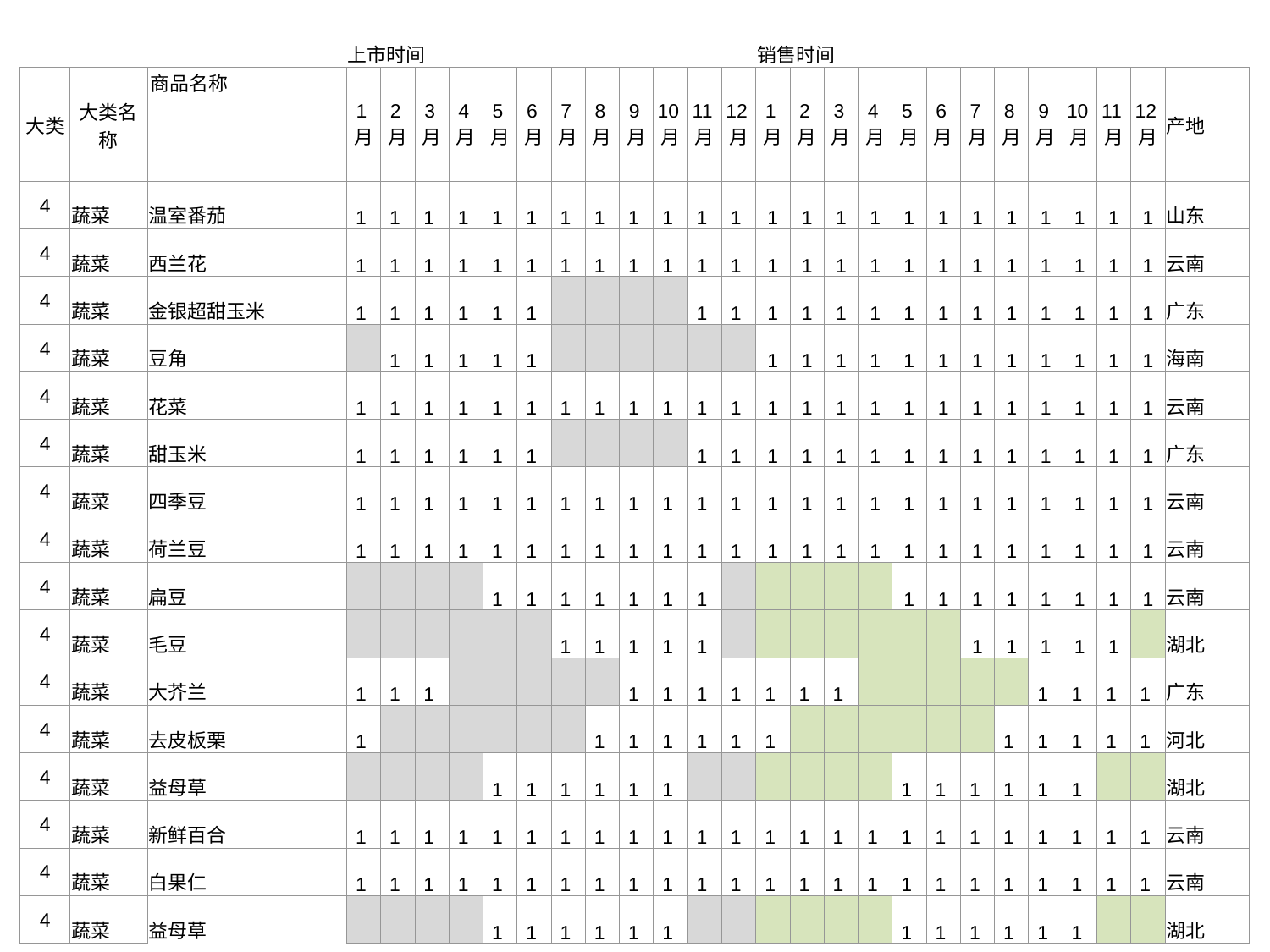

|  |  |  | 上市时间 |  |  |  |  |  |  |  |  |  |  |  | 销售时间 |  |  |  |  |  |  |  |  |  |  |  |  |
| --- | --- | --- | --- | --- | --- | --- | --- | --- | --- | --- | --- | --- | --- | --- | --- | --- | --- | --- | --- | --- | --- | --- | --- | --- | --- | --- | --- |
| 大类 | 大类名称 | 商品名称 | 1月 | 2月 | 3月 | 4月 | 5月 | 6月 | 7月 | 8月 | 9月 | 10月 | 11月 | 12月 | 1月 | 2月 | 3月 | 4月 | 5月 | 6月 | 7月 | 8月 | 9月 | 10月 | 11月 | 12月 | 产地 |
| 4 | 蔬菜 | 温室番茄 | 1 | 1 | 1 | 1 | 1 | 1 | 1 | 1 | 1 | 1 | 1 | 1 | 1 | 1 | 1 | 1 | 1 | 1 | 1 | 1 | 1 | 1 | 1 | 1 | 山东 |
| 4 | 蔬菜 | 西兰花 | 1 | 1 | 1 | 1 | 1 | 1 | 1 | 1 | 1 | 1 | 1 | 1 | 1 | 1 | 1 | 1 | 1 | 1 | 1 | 1 | 1 | 1 | 1 | 1 | 云南 |
| 4 | 蔬菜 | 金银超甜玉米 | 1 | 1 | 1 | 1 | 1 | 1 |  |  |  |  | 1 | 1 | 1 | 1 | 1 | 1 | 1 | 1 | 1 | 1 | 1 | 1 | 1 | 1 | 广东 |
| 4 | 蔬菜 | 豆角 |  | 1 | 1 | 1 | 1 | 1 |  |  |  |  |  |  | 1 | 1 | 1 | 1 | 1 | 1 | 1 | 1 | 1 | 1 | 1 | 1 | 海南 |
| 4 | 蔬菜 | 花菜 | 1 | 1 | 1 | 1 | 1 | 1 | 1 | 1 | 1 | 1 | 1 | 1 | 1 | 1 | 1 | 1 | 1 | 1 | 1 | 1 | 1 | 1 | 1 | 1 | 云南 |
| 4 | 蔬菜 | 甜玉米 | 1 | 1 | 1 | 1 | 1 | 1 |  |  |  |  | 1 | 1 | 1 | 1 | 1 | 1 | 1 | 1 | 1 | 1 | 1 | 1 | 1 | 1 | 广东 |
| 4 | 蔬菜 | 四季豆 | 1 | 1 | 1 | 1 | 1 | 1 | 1 | 1 | 1 | 1 | 1 | 1 | 1 | 1 | 1 | 1 | 1 | 1 | 1 | 1 | 1 | 1 | 1 | 1 | 云南 |
| 4 | 蔬菜 | 荷兰豆 | 1 | 1 | 1 | 1 | 1 | 1 | 1 | 1 | 1 | 1 | 1 | 1 | 1 | 1 | 1 | 1 | 1 | 1 | 1 | 1 | 1 | 1 | 1 | 1 | 云南 |
| 4 | 蔬菜 | 扁豆 |  |  |  |  | 1 | 1 | 1 | 1 | 1 | 1 | 1 |  |  |  |  |  | 1 | 1 | 1 | 1 | 1 | 1 | 1 | 1 | 云南 |
| 4 | 蔬菜 | 毛豆 |  |  |  |  |  |  | 1 | 1 | 1 | 1 | 1 |  |  |  |  |  |  |  | 1 | 1 | 1 | 1 | 1 |  | 湖北 |
| 4 | 蔬菜 | 大芥兰 | 1 | 1 | 1 |  |  |  |  |  | 1 | 1 | 1 | 1 | 1 | 1 | 1 |  |  |  |  |  | 1 | 1 | 1 | 1 | 广东 |
| 4 | 蔬菜 | 去皮板栗 | 1 |  |  |  |  |  |  | 1 | 1 | 1 | 1 | 1 | 1 |  |  |  |  |  |  | 1 | 1 | 1 | 1 | 1 | 河北 |
| 4 | 蔬菜 | 益母草 |  |  |  |  | 1 | 1 | 1 | 1 | 1 | 1 |  |  |  |  |  |  | 1 | 1 | 1 | 1 | 1 | 1 |  |  | 湖北 |
| 4 | 蔬菜 | 新鲜百合 | 1 | 1 | 1 | 1 | 1 | 1 | 1 | 1 | 1 | 1 | 1 | 1 | 1 | 1 | 1 | 1 | 1 | 1 | 1 | 1 | 1 | 1 | 1 | 1 | 云南 |
| 4 | 蔬菜 | 白果仁 | 1 | 1 | 1 | 1 | 1 | 1 | 1 | 1 | 1 | 1 | 1 | 1 | 1 | 1 | 1 | 1 | 1 | 1 | 1 | 1 | 1 | 1 | 1 | 1 | 云南 |
| 4 | 蔬菜 | 益母草 |  |  |  |  | 1 | 1 | 1 | 1 | 1 | 1 |  |  |  |  |  |  | 1 | 1 | 1 | 1 | 1 | 1 |  |  | 湖北 |